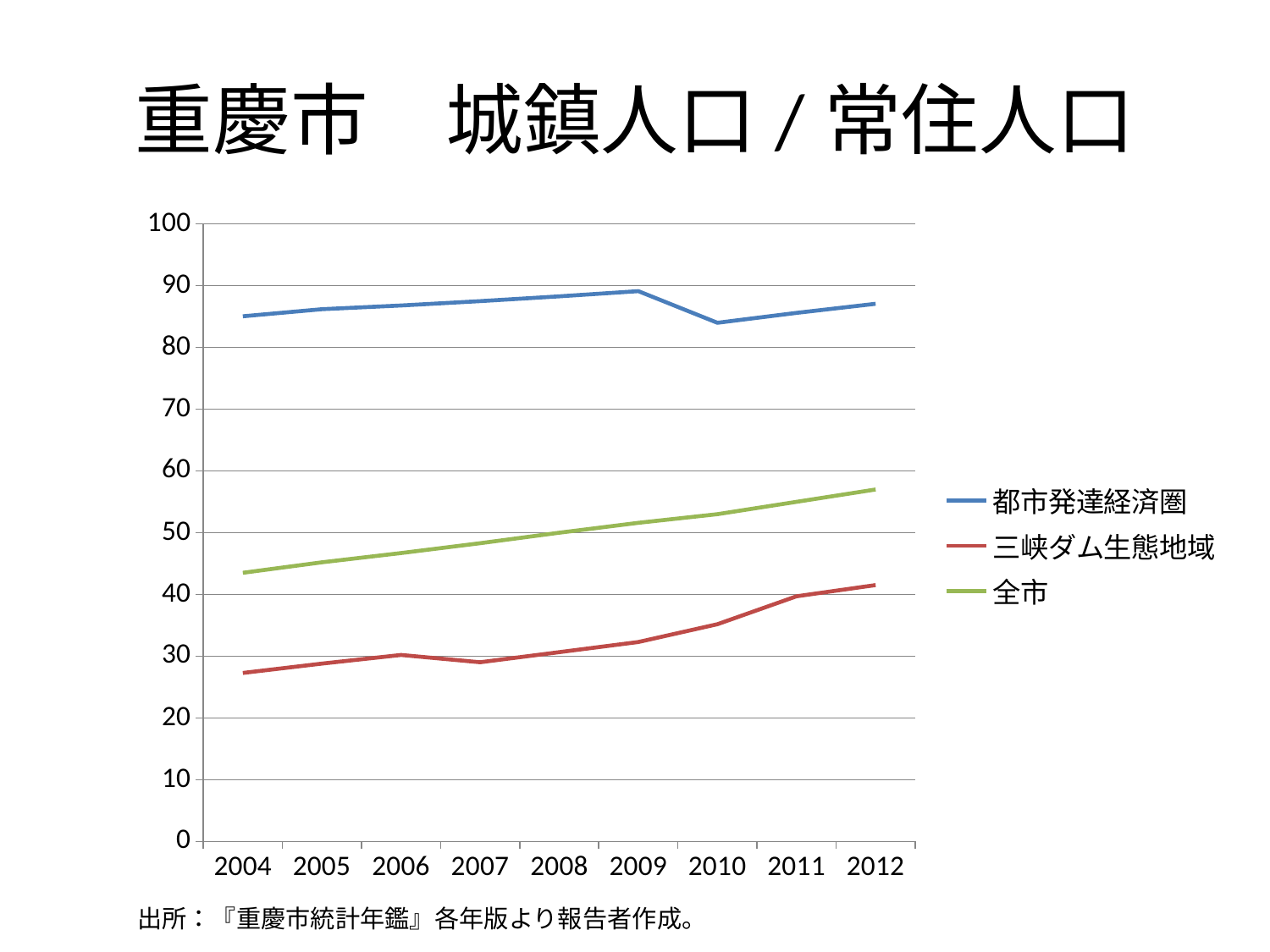

# 重慶市　城鎮人口/常住人口

### Chart

| Category | 都市発達経済圏 | 三峡ダム生態地域 | 全市 |
|---|---|---|---|
| 2004 | 85.0468779896677 | 27.281759679613575 | 43.5 |
| 2005 | 86.2 | 28.8 | 45.2 |
| 2006 | 86.8 | 30.2 | 46.7 |
| 2007 | 87.5 | 29.01759205920149 | 48.3 |
| 2008 | 88.28 | 30.652932527943605 | 50.0 |
| 2009 | 89.12 | 32.29047224231306 | 51.6 |
| 2010 | 84.0 | 35.17359592190192 | 53.0 |
| 2011 | 85.6 | 39.7 | 55.0 |
| 2012 | 87.07 | 41.51 | 57.0 |
出所：『重慶市統計年鑑』各年版より報告者作成。